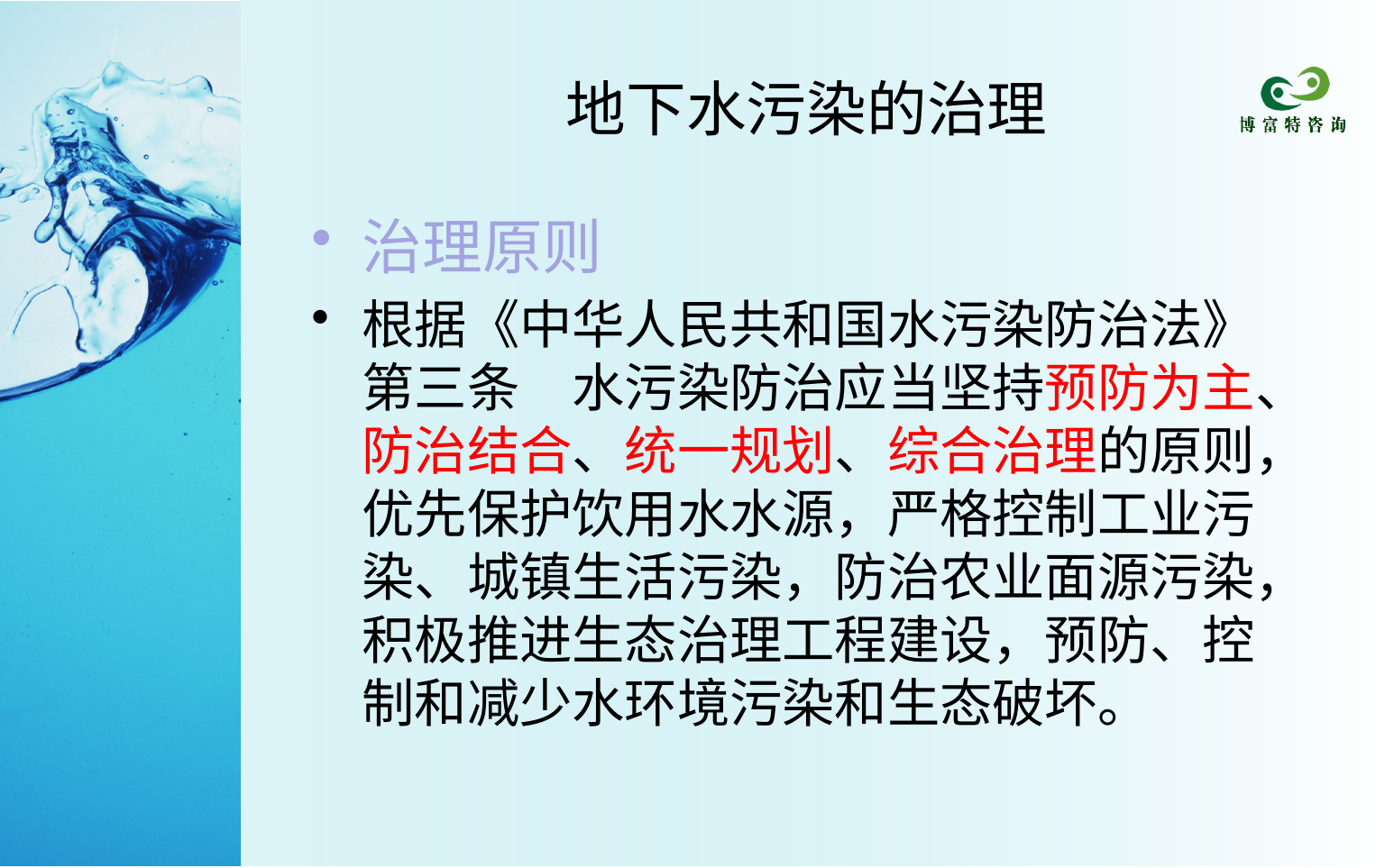

# 地下水污染的治理
治理原则
根据《中华人民共和国水污染防治法》第三条　水污染防治应当坚持预防为主、防治结合、统一规划、综合治理的原则，优先保护饮用水水源，严格控制工业污染、城镇生活污染，防治农业面源污染，积极推进生态治理工程建设，预防、控制和减少水环境污染和生态破坏。